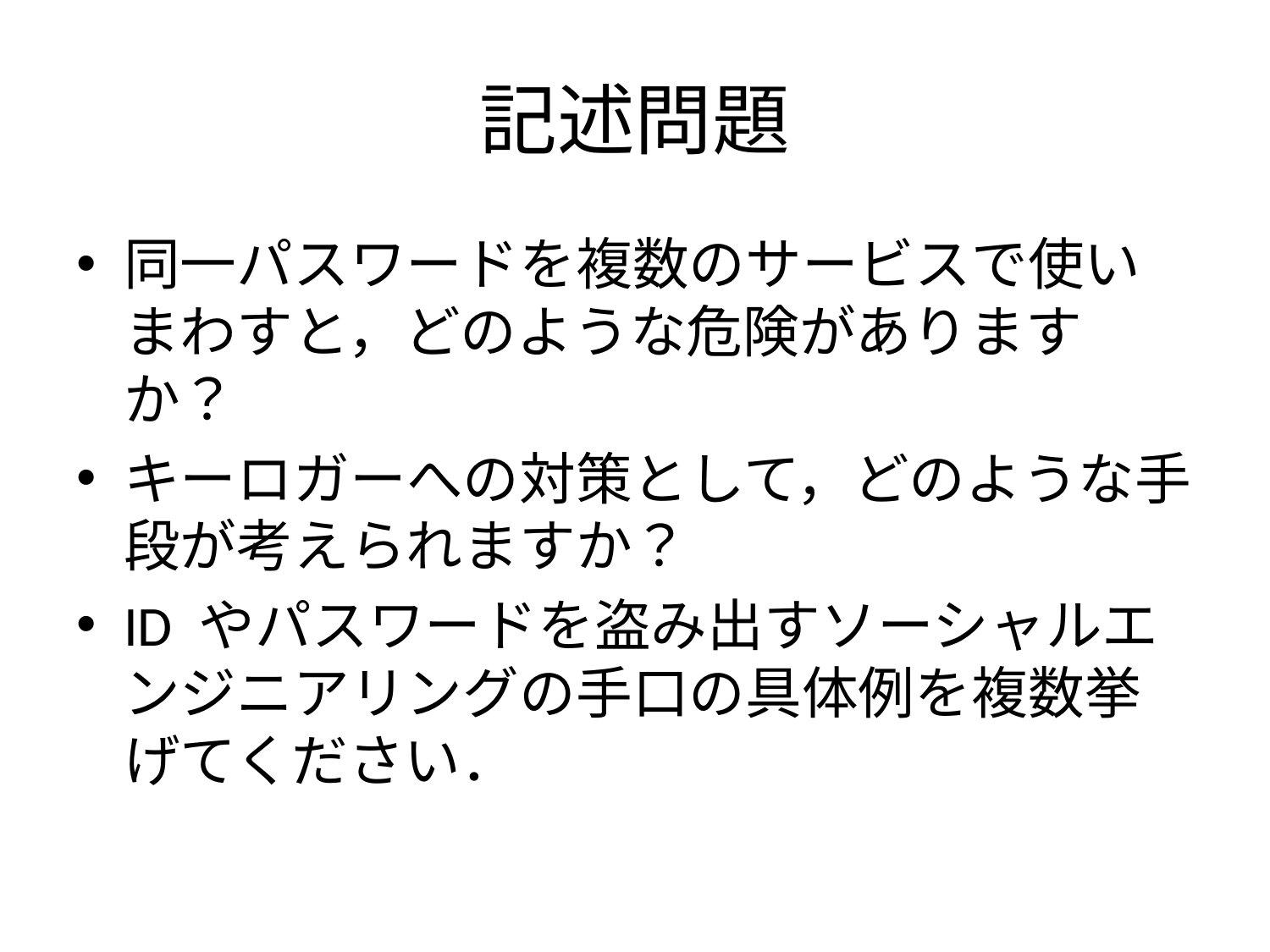

# 記述問題
同一パスワードを複数のサービスで使いまわすと，どのような危険がありますか？
キーロガーへの対策として，どのような手段が考えられますか？
ID やパスワードを盗み出すソーシャルエンジニアリングの手口の具体例を複数挙げてください．